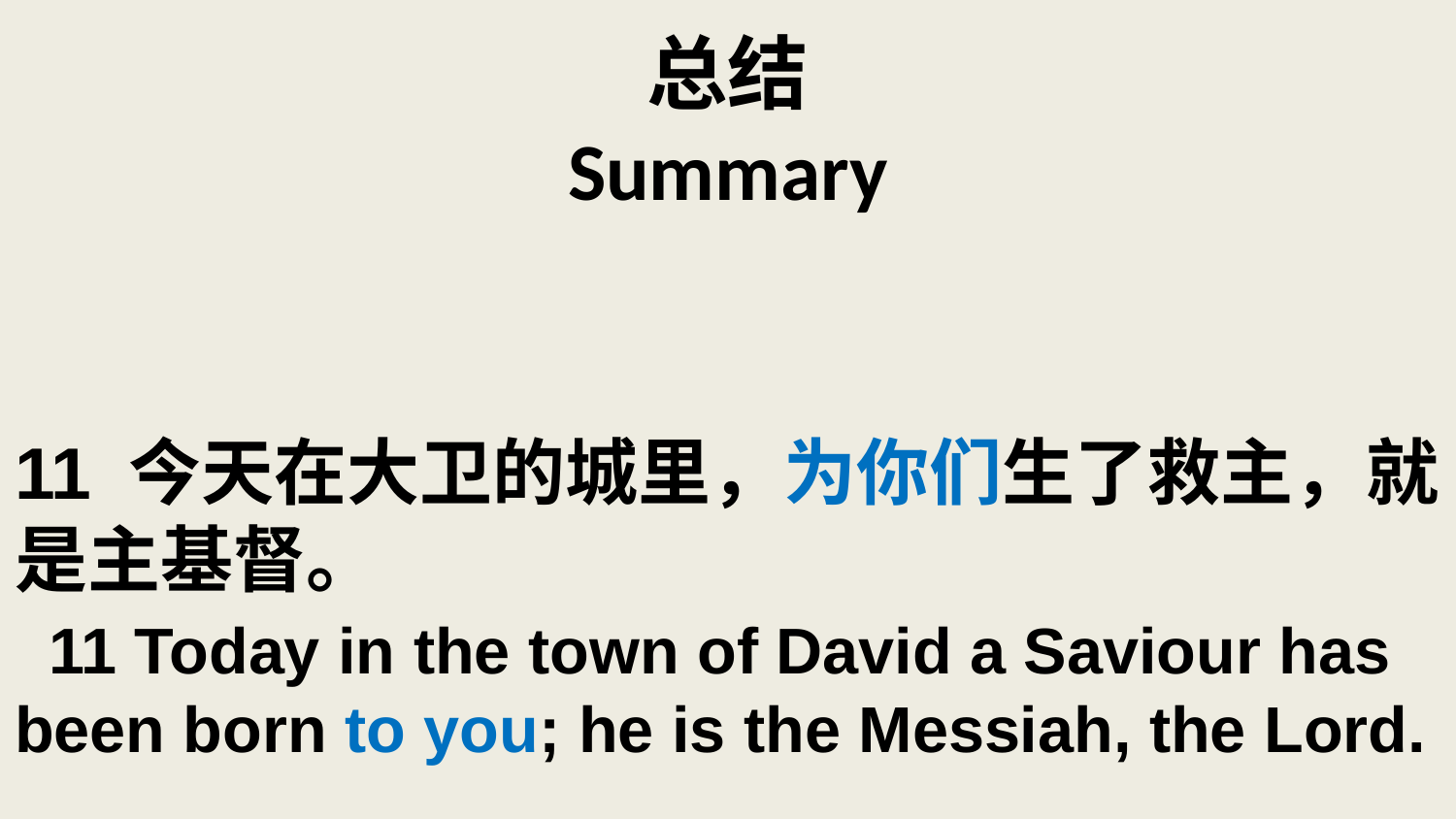

# 总结 Summary

11 今天在大卫的城里，为你们生了救主，就是主基督。
 11 Today in the town of David a Saviour has been born to you; he is the Messiah, the Lord.